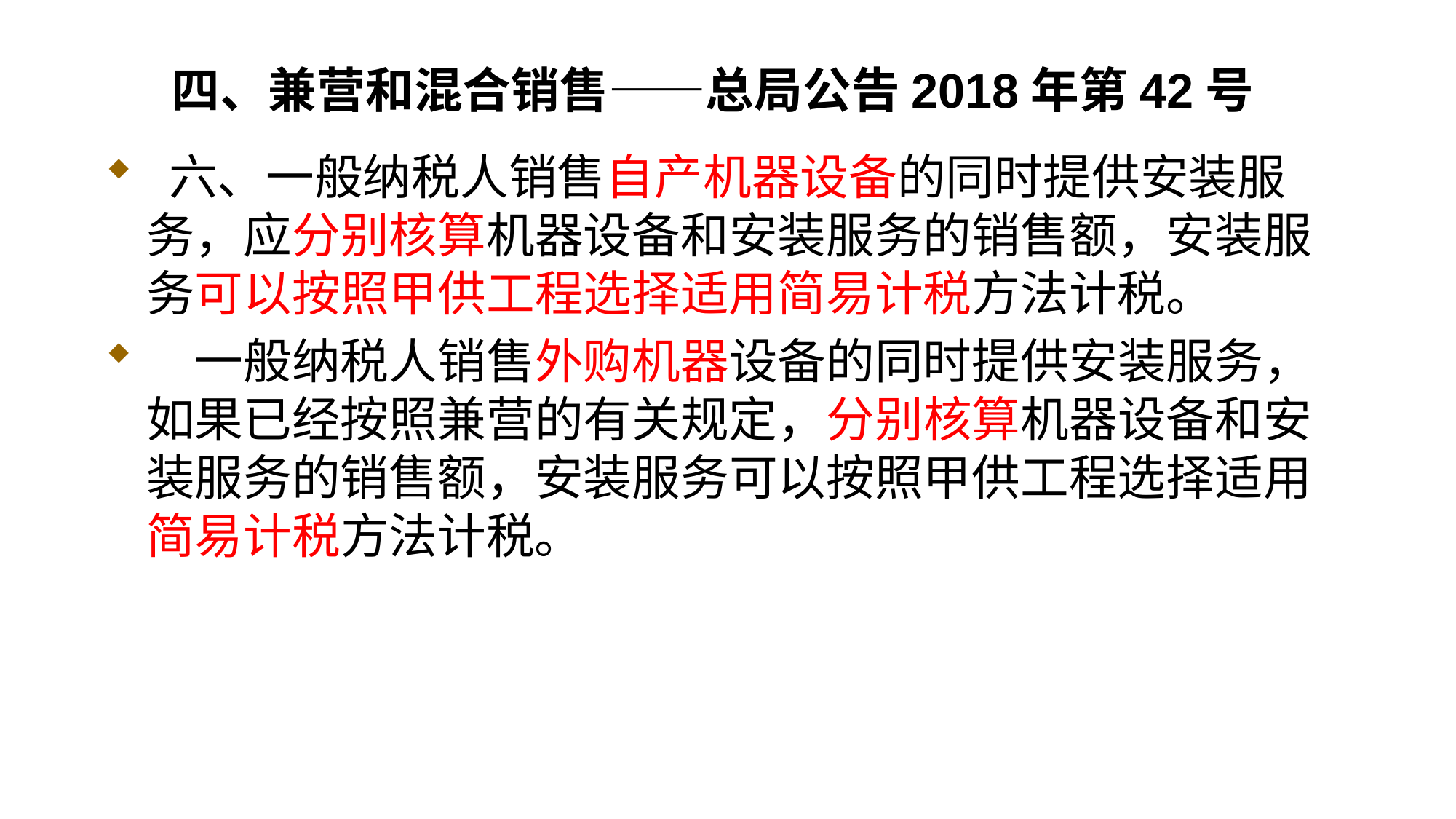

# 四、兼营和混合销售——总局公告2018年第42号
 六、一般纳税人销售自产机器设备的同时提供安装服务，应分别核算机器设备和安装服务的销售额，安装服务可以按照甲供工程选择适用简易计税方法计税。
　一般纳税人销售外购机器设备的同时提供安装服务，如果已经按照兼营的有关规定，分别核算机器设备和安装服务的销售额，安装服务可以按照甲供工程选择适用简易计税方法计税。